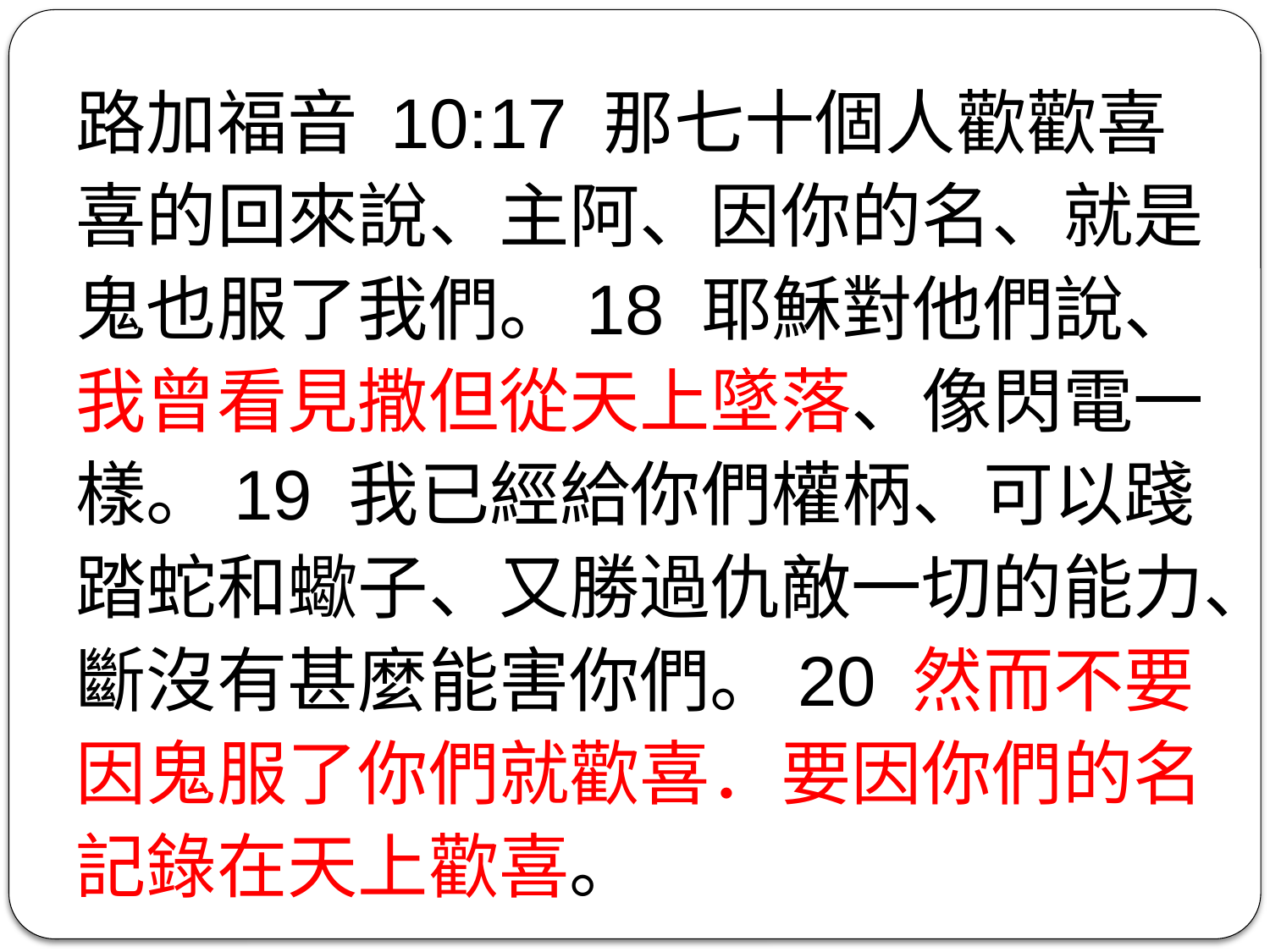

路加福音 10:17 那七十個人歡歡喜喜的回來說、主阿、因你的名、就是鬼也服了我們。18 耶穌對他們說、我曾看見撒但從天上墜落、像閃電一樣。19 我已經給你們權柄、可以踐踏蛇和蠍子、又勝過仇敵一切的能力、斷沒有甚麼能害你們。20 然而不要因鬼服了你們就歡喜．要因你們的名記錄在天上歡喜。